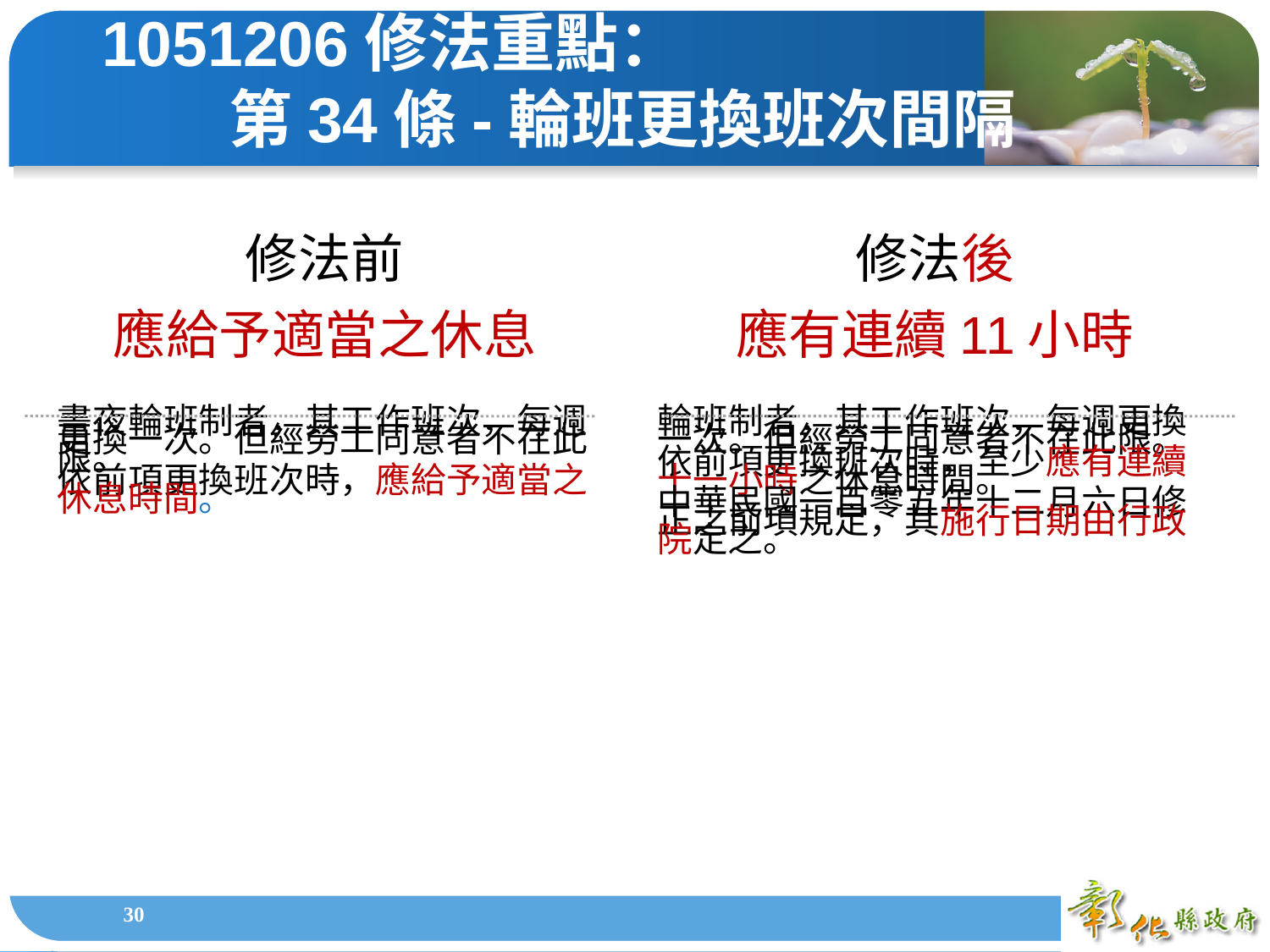

1051206修法重點：
　　第34條-輪班更換班次間隔
修法前
應給予適當之休息
修法後
應有連續11小時

晝夜輪班制者，其工作班次，每週更換一次。但經勞工同意者不在此限。

依前項更換班次時，應給予適當之休息時間。

輪班制者，其工作班次，每週更換一次。但經勞工同意者不在此限。

依前項更換班次時，至少應有連續十一小時之休息時間。

中華民國一百零五年十二月六日修正之前項規定，其施行日期由行政院定之。

30